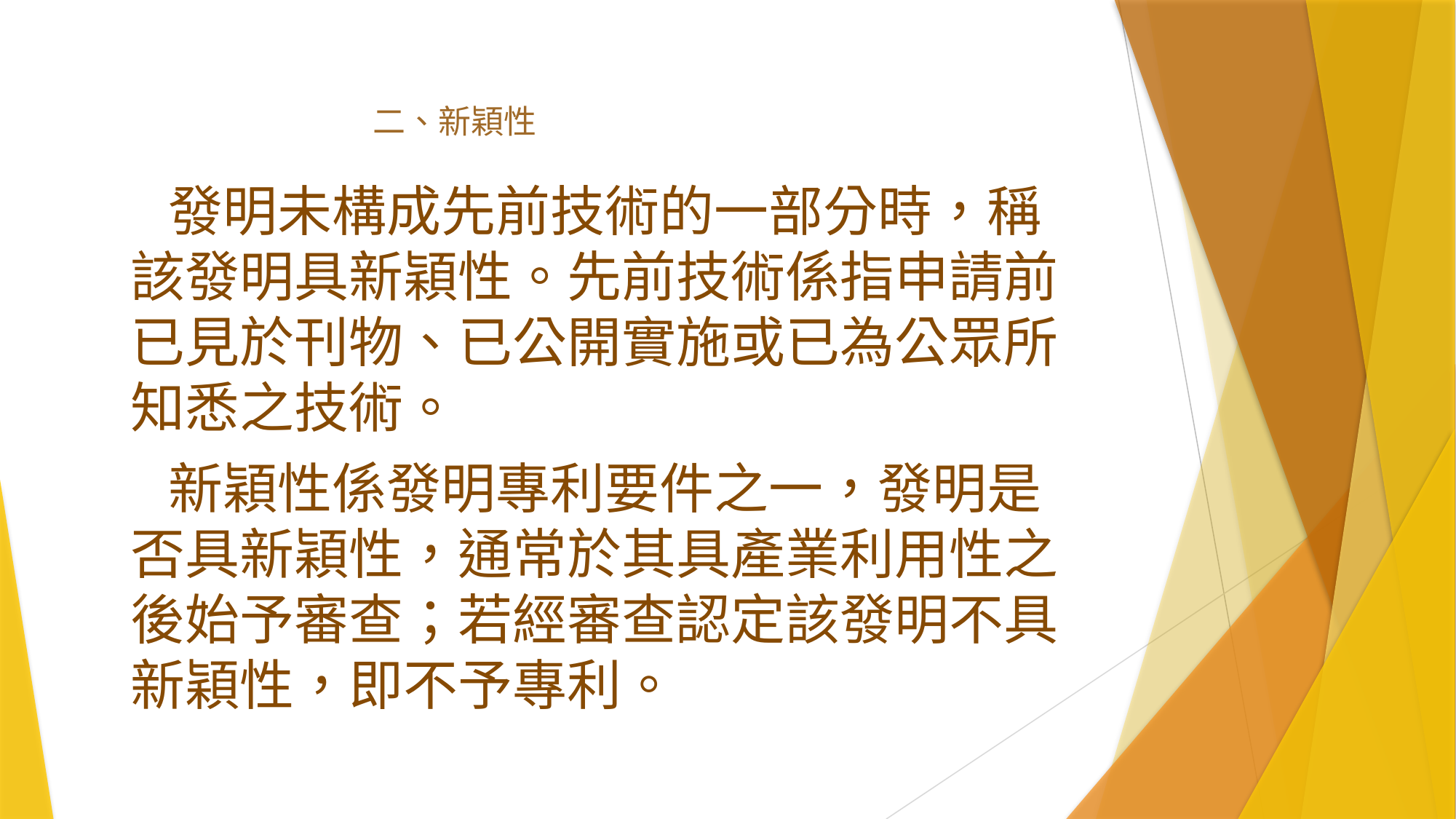

# 二、新穎性
  發明未構成先前技術的一部分時，稱該發明具新穎性。先前技術係指申請前已見於刊物、已公開實施或已為公眾所知悉之技術。
  新穎性係發明專利要件之一，發明是否具新穎性，通常於其具產業利用性之後始予審查；若經審查認定該發明不具新穎性，即不予專利。